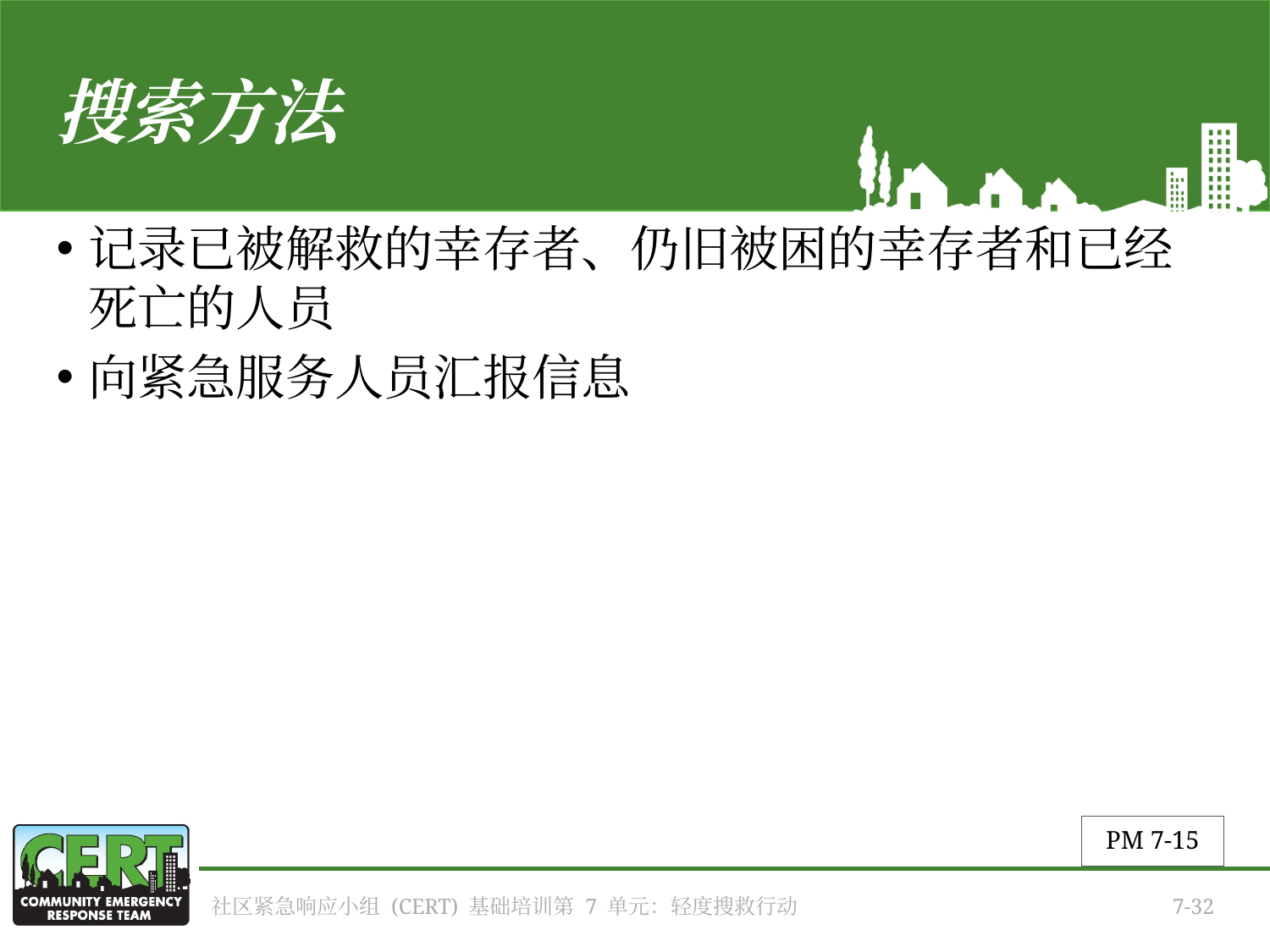

# 搜索方法
记录已被解救的幸存者、仍旧被困的幸存者和已经死亡的人员
向紧急服务人员汇报信息
PM 7-15
社区紧急响应小组 (CERT) 基础培训第 7 单元：轻度搜救行动
7-32